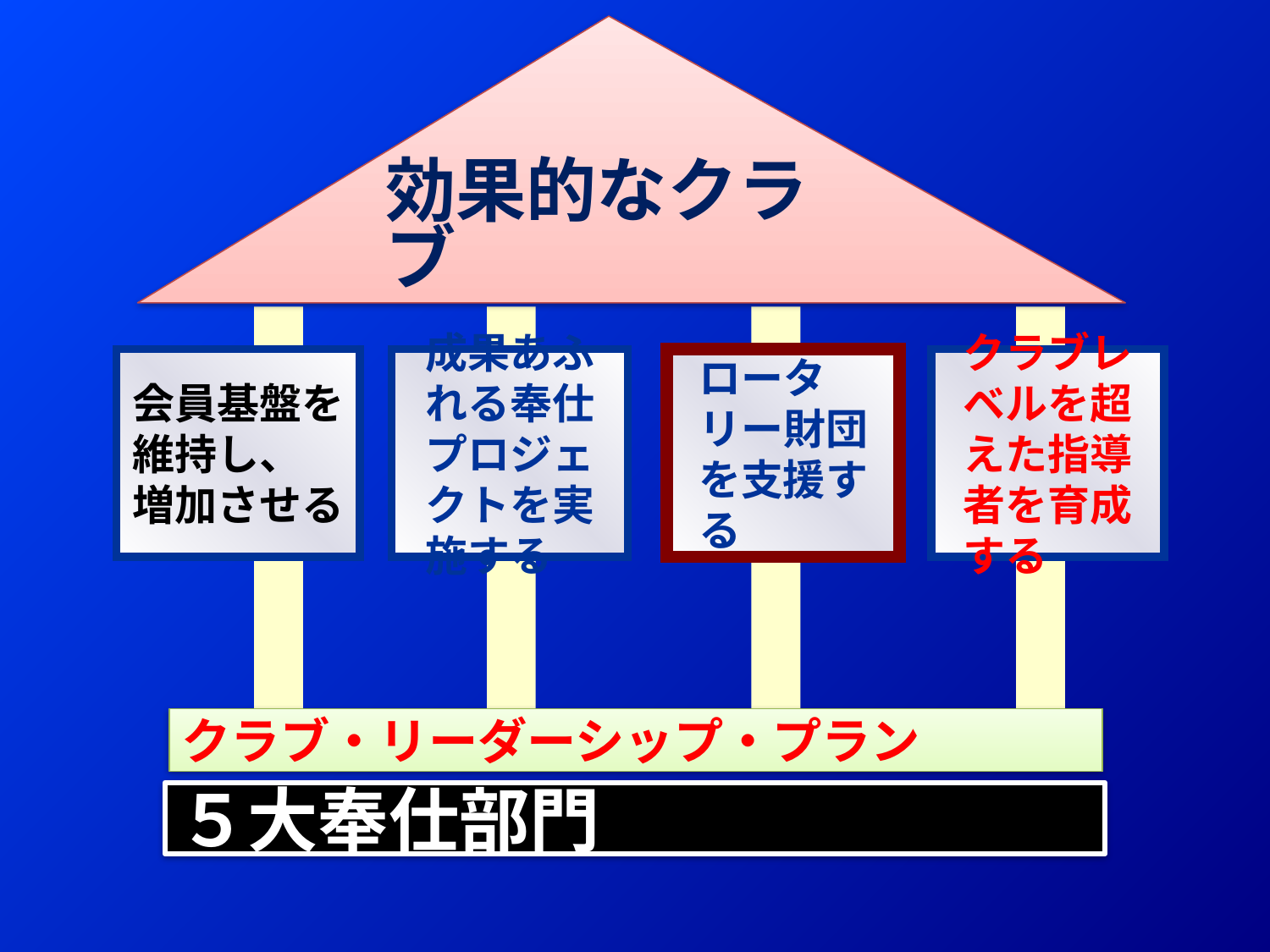

効果的なクラブ

会員基盤を
維持し、
増加させる
成果あふれる奉仕プロジェクトを実施する
ロータリー財団を支援する
クラブレベルを超えた指導者を育成する
クラブ・リーダーシップ・プラン
５大奉仕部門